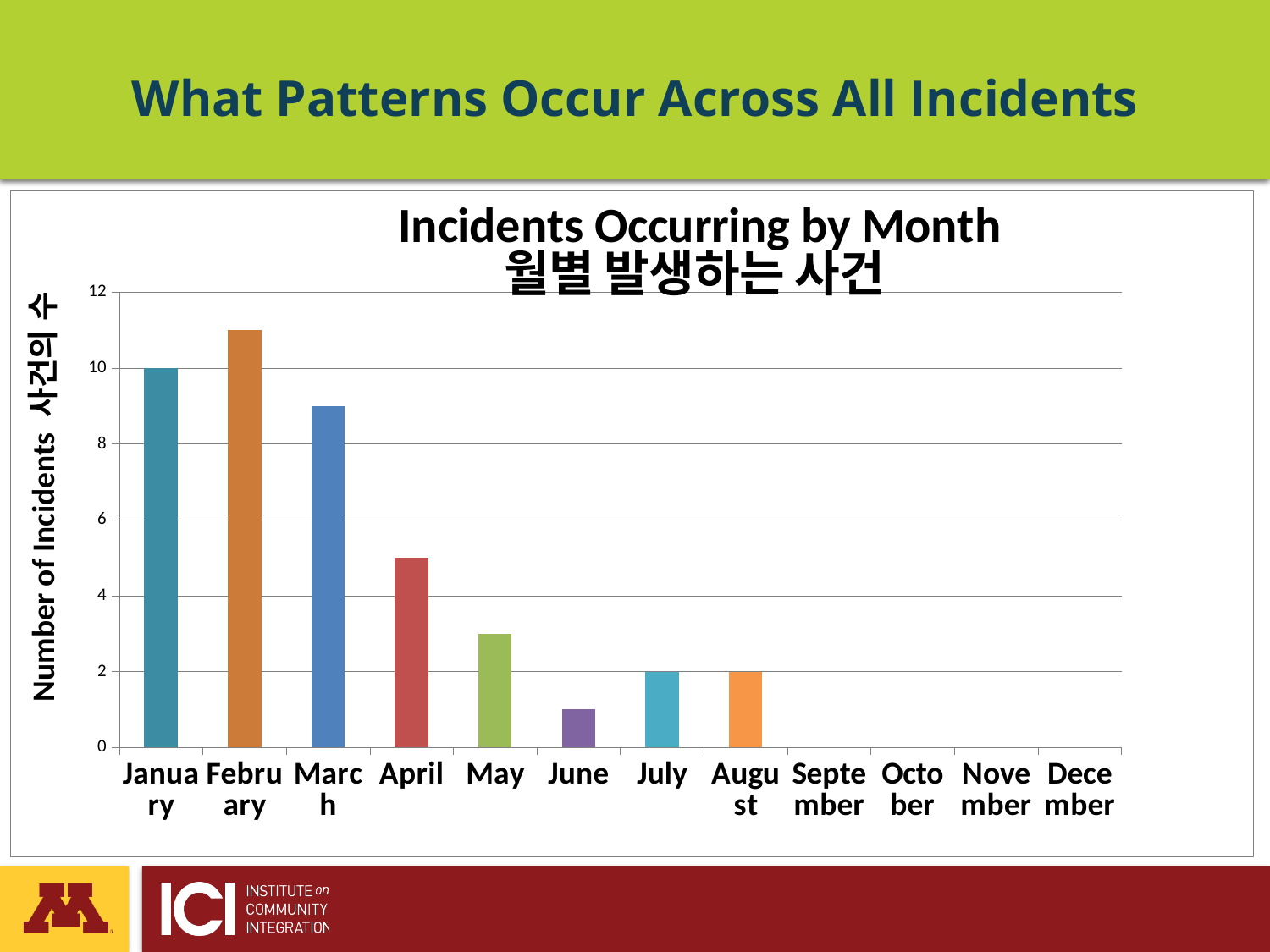

# What Patterns Occur Across All Incidents

[unsupported chart]

Number of Incidents 사건의 수